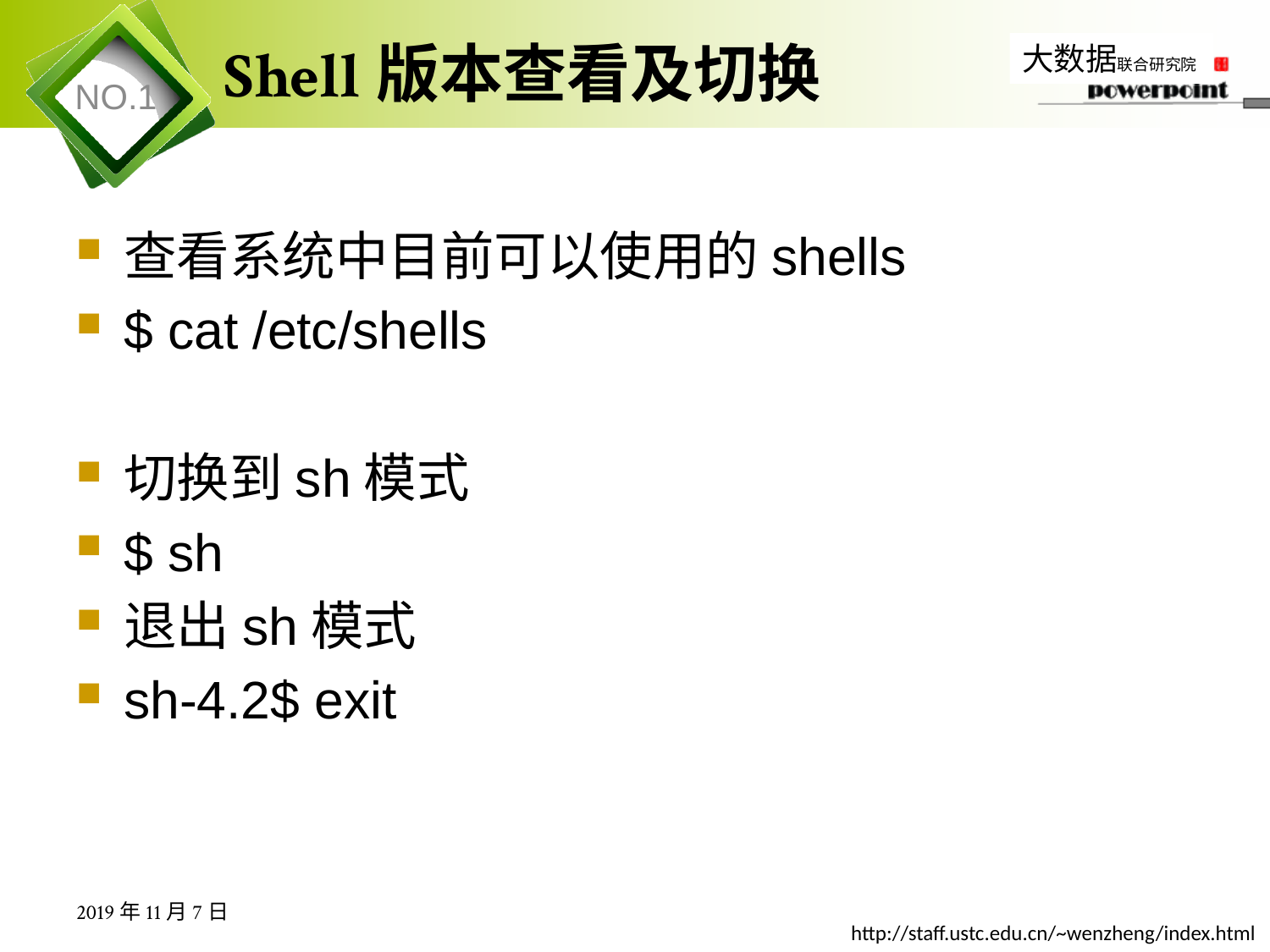

# Shell版本查看及切换
查看系统中目前可以使用的shells
$ cat /etc/shells

切换到sh模式
$ sh
退出sh模式
sh-4.2$ exit
2019年11月7日